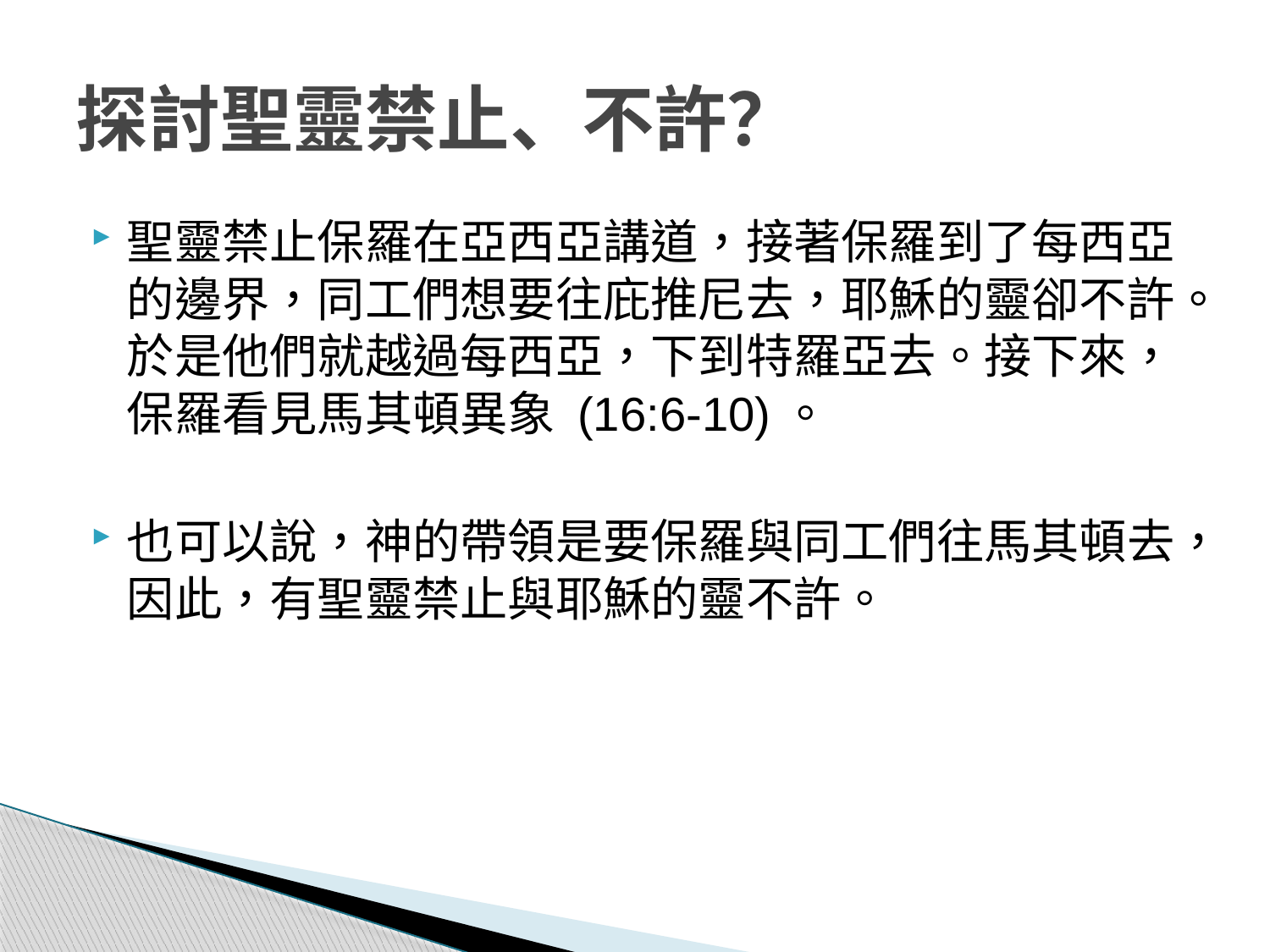

# 探討聖靈禁止、不許？
聖靈禁止保羅在亞西亞講道，接著保羅到了每西亞的邊界，同工們想要往庇推尼去，耶穌的靈卻不許。於是他們就越過每西亞，下到特羅亞去。接下來，保羅看見馬其頓異象 (16:6-10)。

也可以說，神的帶領是要保羅與同工們往馬其頓去，因此，有聖靈禁止與耶穌的靈不許。